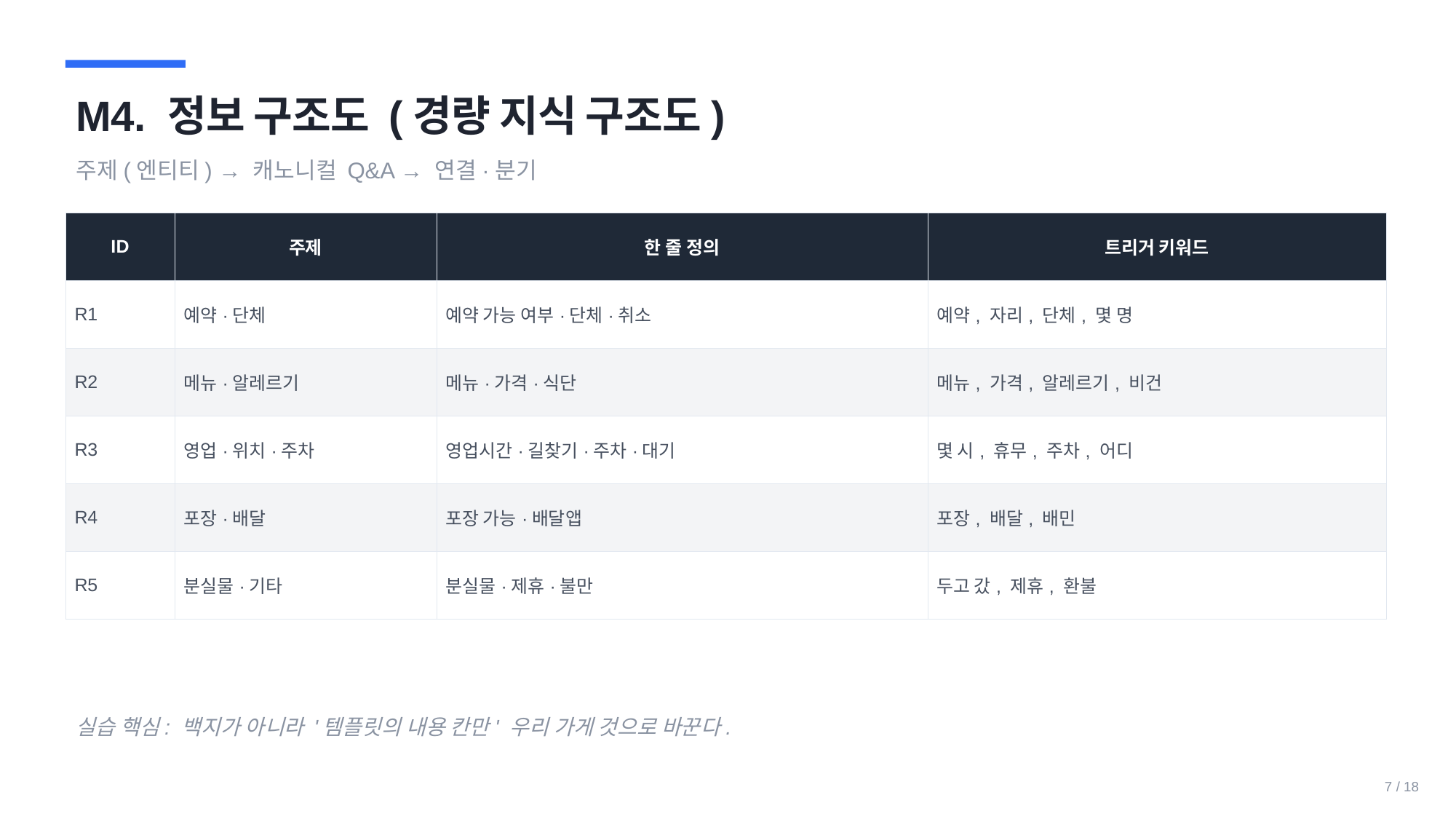

M4. 정보 구조도 (경량 지식 구조도)
주제(엔티티) → 캐노니컬 Q&A → 연결·분기
| ID | 주제 | 한 줄 정의 | 트리거 키워드 |
| --- | --- | --- | --- |
| R1 | 예약·단체 | 예약 가능 여부·단체·취소 | 예약, 자리, 단체, 몇 명 |
| R2 | 메뉴·알레르기 | 메뉴·가격·식단 | 메뉴, 가격, 알레르기, 비건 |
| R3 | 영업·위치·주차 | 영업시간·길찾기·주차·대기 | 몇 시, 휴무, 주차, 어디 |
| R4 | 포장·배달 | 포장 가능·배달앱 | 포장, 배달, 배민 |
| R5 | 분실물·기타 | 분실물·제휴·불만 | 두고 갔, 제휴, 환불 |
실습 핵심: 백지가 아니라 '템플릿의 내용 칸만' 우리 가게 것으로 바꾼다.
7 / 18